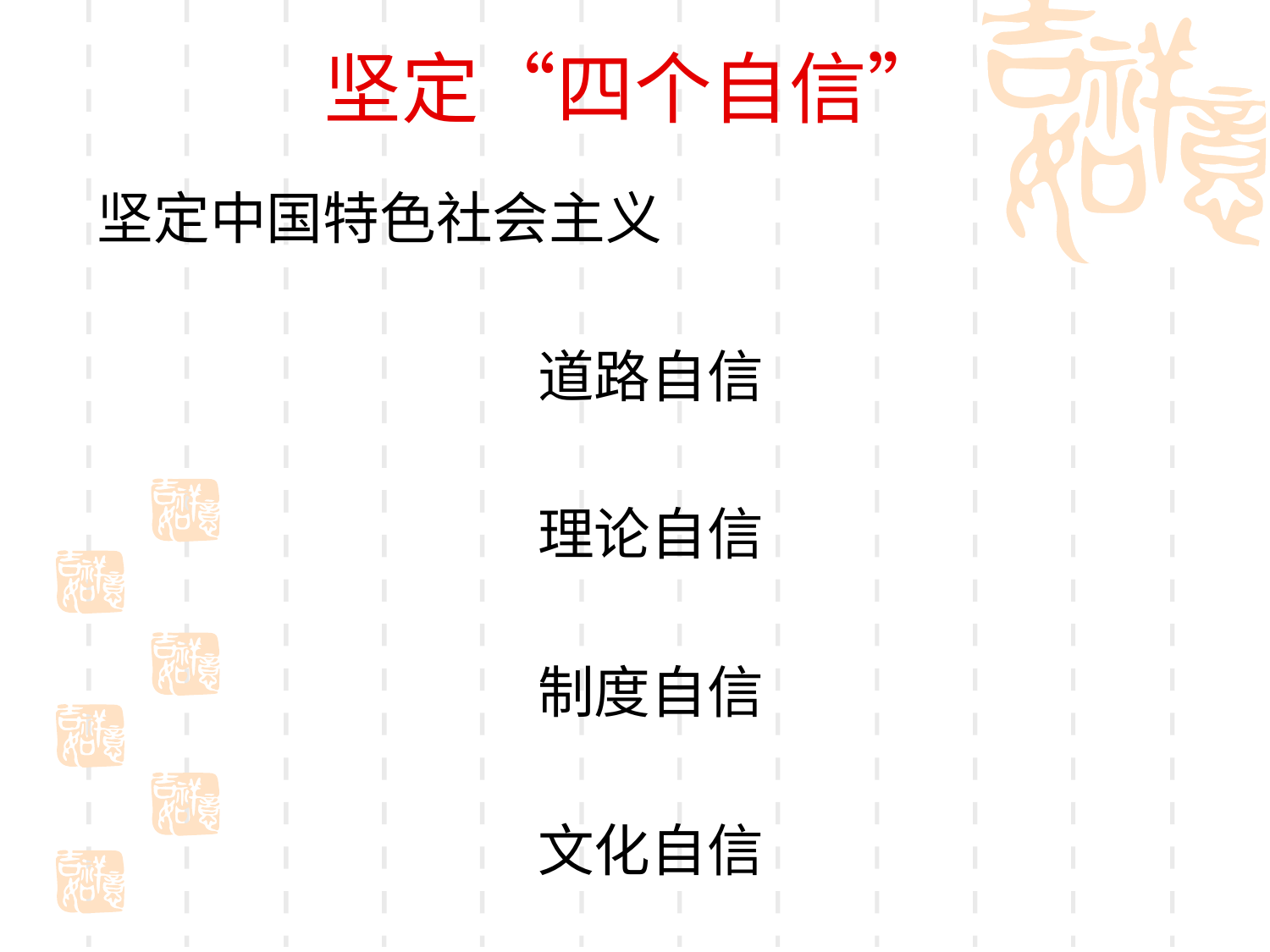

# 坚定“四个自信”
坚定中国特色社会主义

道路自信

理论自信

制度自信

文化自信